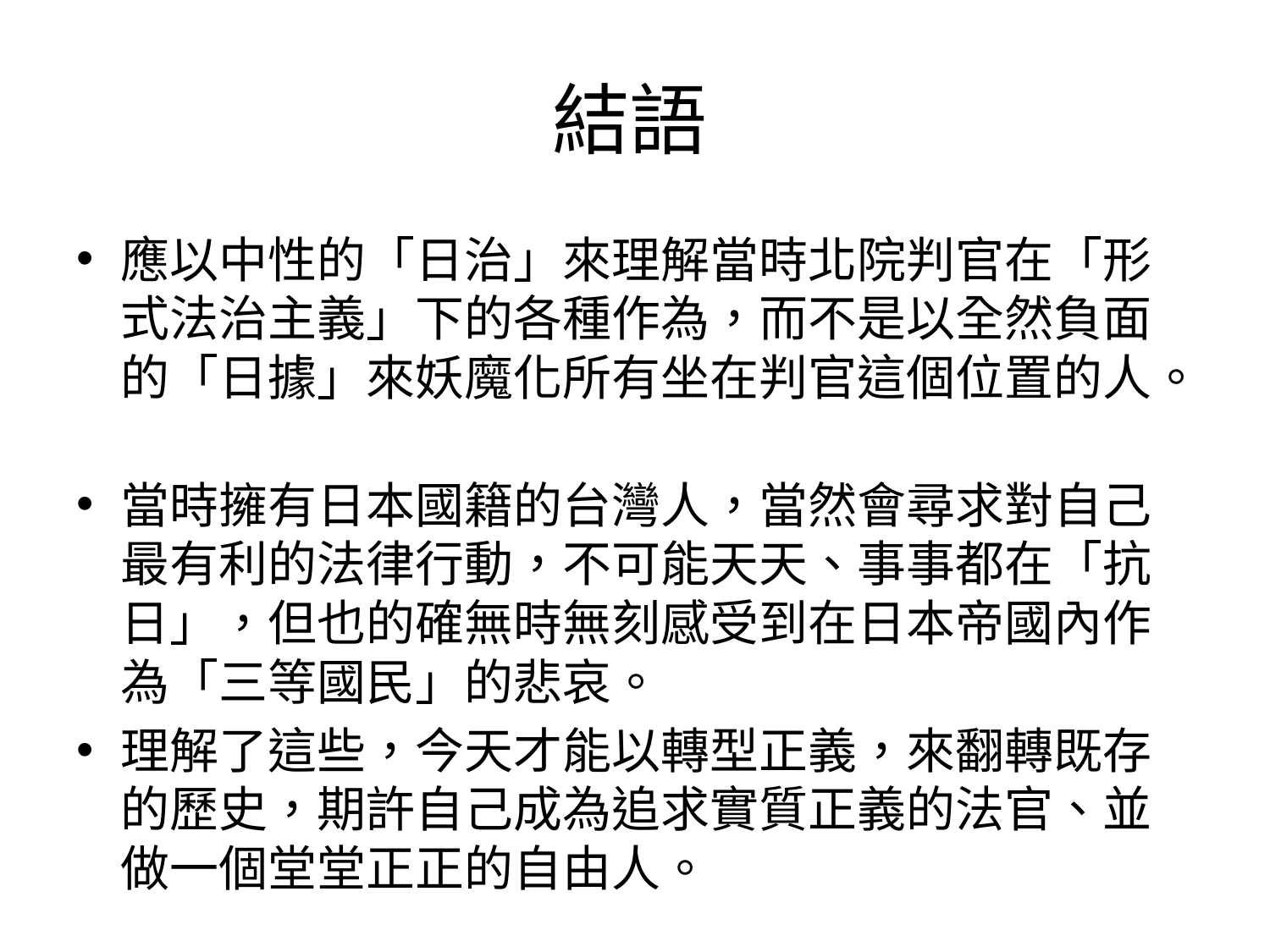

# 結語
應以中性的「日治」來理解當時北院判官在「形式法治主義」下的各種作為，而不是以全然負面的「日據」來妖魔化所有坐在判官這個位置的人。
當時擁有日本國籍的台灣人，當然會尋求對自己最有利的法律行動，不可能天天、事事都在「抗日」，但也的確無時無刻感受到在日本帝國內作為「三等國民」的悲哀。
理解了這些，今天才能以轉型正義，來翻轉既存的歷史，期許自己成為追求實質正義的法官、並做一個堂堂正正的自由人。